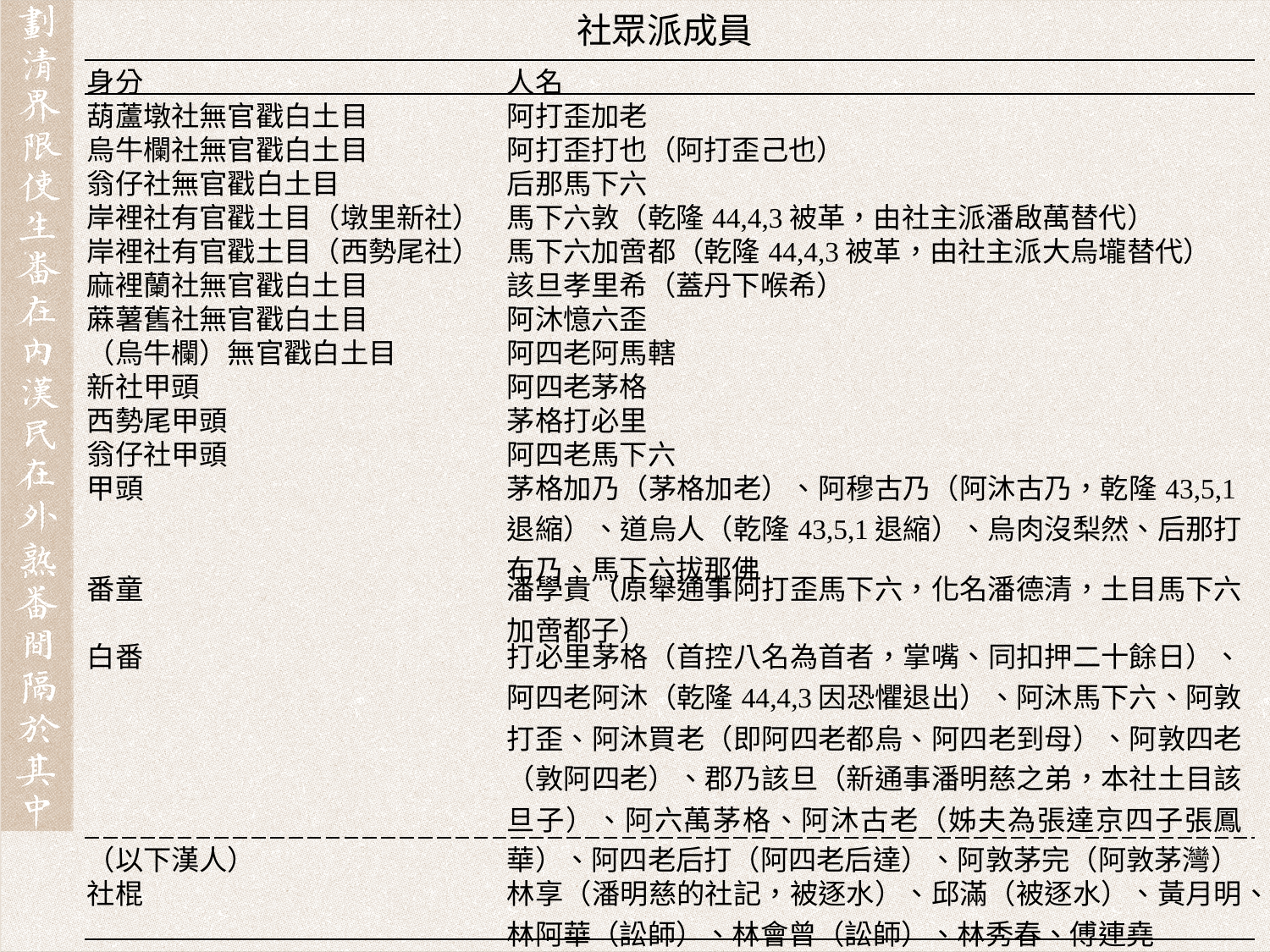

社眾派成員
| 身分 | 人名 |
| --- | --- |
| 葫蘆墩社無官戳白土目 | 阿打歪加老 |
| 烏牛欄社無官戳白土目 | 阿打歪打也（阿打歪己也） |
| 翁仔社無官戳白土目 | 后那馬下六 |
| 岸裡社有官戳土目（墩里新社） | 馬下六敦（乾隆44,4,3被革，由社主派潘啟萬替代） |
| 岸裡社有官戳土目（西勢尾社） | 馬下六加啻都（乾隆44,4,3被革，由社主派大烏壠替代） |
| 麻裡蘭社無官戳白土目 | 該旦孝里希（蓋丹下喉希） |
| 蔴薯舊社無官戳白土目 | 阿沐憶六歪 |
| （烏牛欄）無官戳白土目 | 阿四老阿馬轄 |
| 新社甲頭 | 阿四老茅格 |
| 西勢尾甲頭 | 茅格打必里 |
| 翁仔社甲頭 | 阿四老馬下六 |
| 甲頭 | 茅格加乃（茅格加老）、阿穆古乃（阿沐古乃，乾隆43,5,1退縮）、道烏人（乾隆43,5,1退縮）、烏肉沒梨然、后那打布乃、馬下六拔那佛 |
| 番童 | 潘學貴（原舉通事阿打歪馬下六，化名潘德清，土目馬下六加啻都子） |
| 白番 | 打必里茅格（首控八名為首者，掌嘴、同扣押二十餘日）、阿四老阿沐（乾隆44,4,3因恐懼退出）、阿沐馬下六、阿敦打歪、阿沐買老（即阿四老都烏、阿四老到母）、阿敦四老（敦阿四老）、郡乃該旦（新通事潘明慈之弟，本社土目該旦子）、阿六萬茅格、阿沐古老（姊夫為張達京四子張鳳華）、阿四老后打（阿四老后達）、阿敦茅完（阿敦茅灣） |
| （以下漢人） |  |
| 社棍 | 林享（潘明慈的社記，被逐水）、邱滿（被逐水）、黃月明、林阿華（訟師）、林會曾（訟師）、林秀春、傅連堯 |